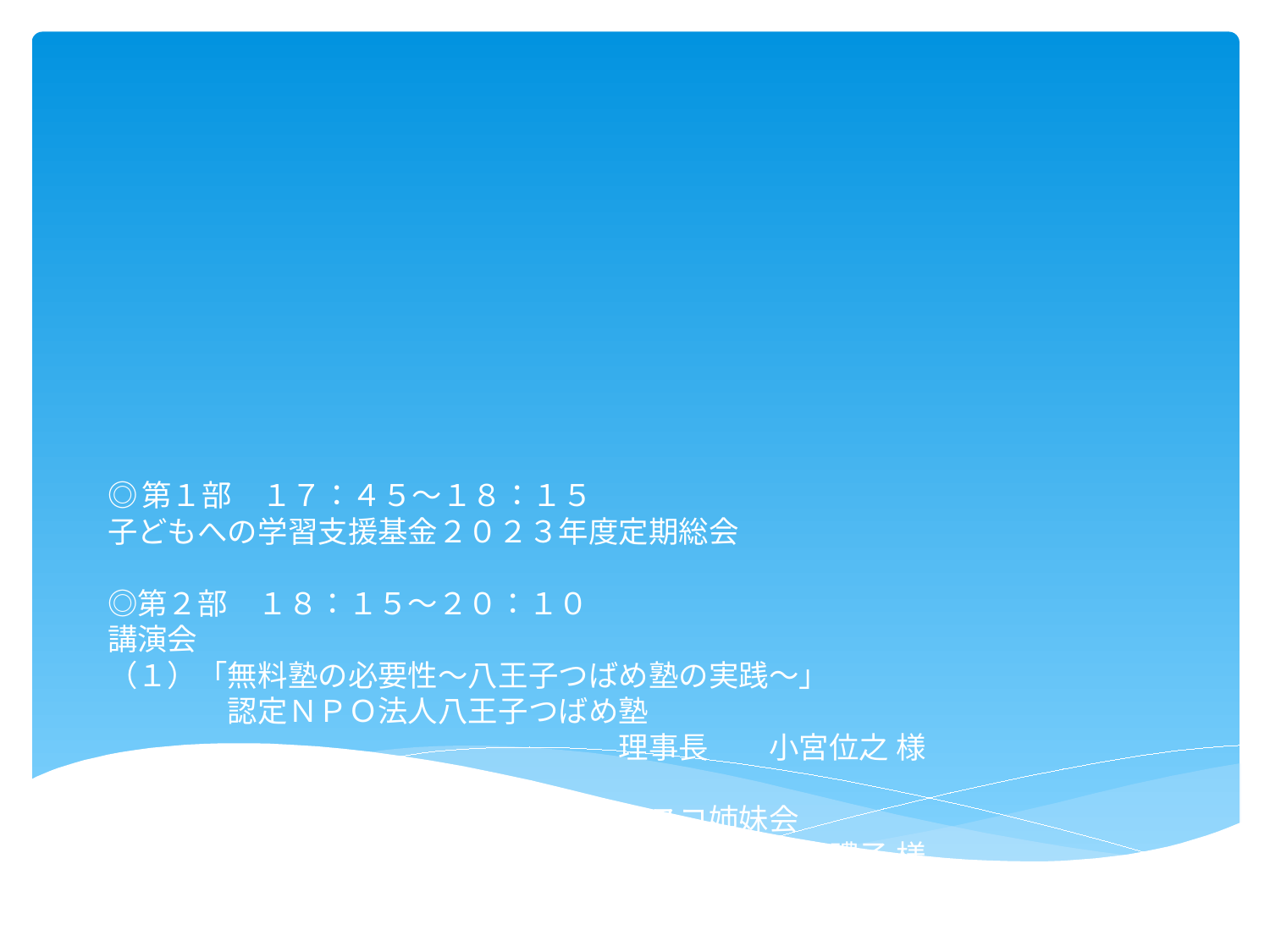

# ◎第１部　１７：４５～１８：１５ 子どもへの学習支援基金２０２３年度定期総会 ◎第２部　１８：１５～２０：１０ 講演会 （１）「無料塾の必要性～八王子つばめ塾の実践～」 　　　　認定ＮＰＯ法人八王子つばめ塾 　　　　　　　　　　　　　　　　　理事長　　小宮位之 様 （２）「今の私の思い」 　　　　社会福祉法人お告げのフランシスコ姉妹会 　　　　　　　　　　　　　　　　　理　事　　釘宮禮子 様